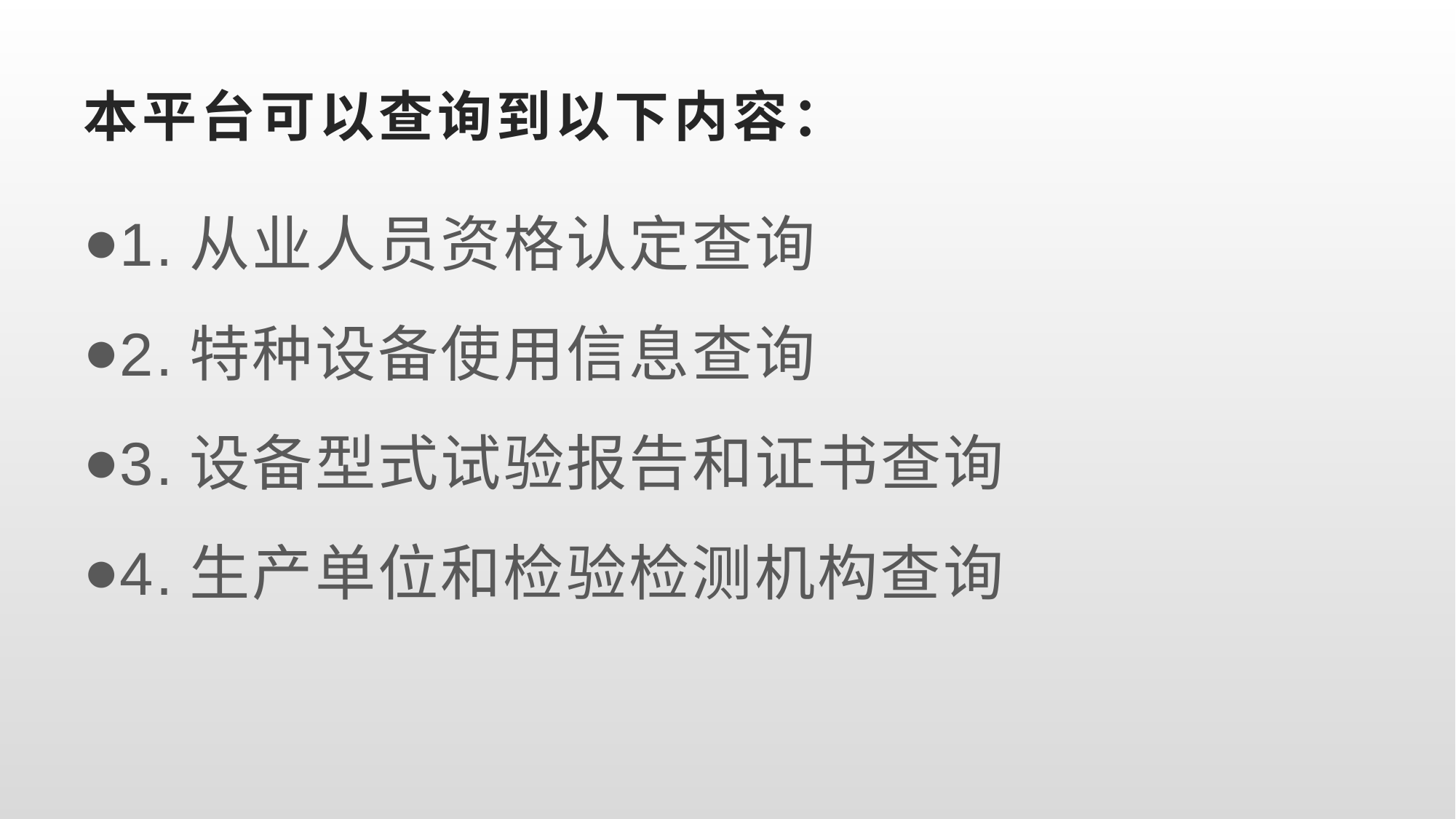

# 本平台可以查询到以下内容：
1.从业人员资格认定查询
2.特种设备使用信息查询
3.设备型式试验报告和证书查询
4.生产单位和检验检测机构查询